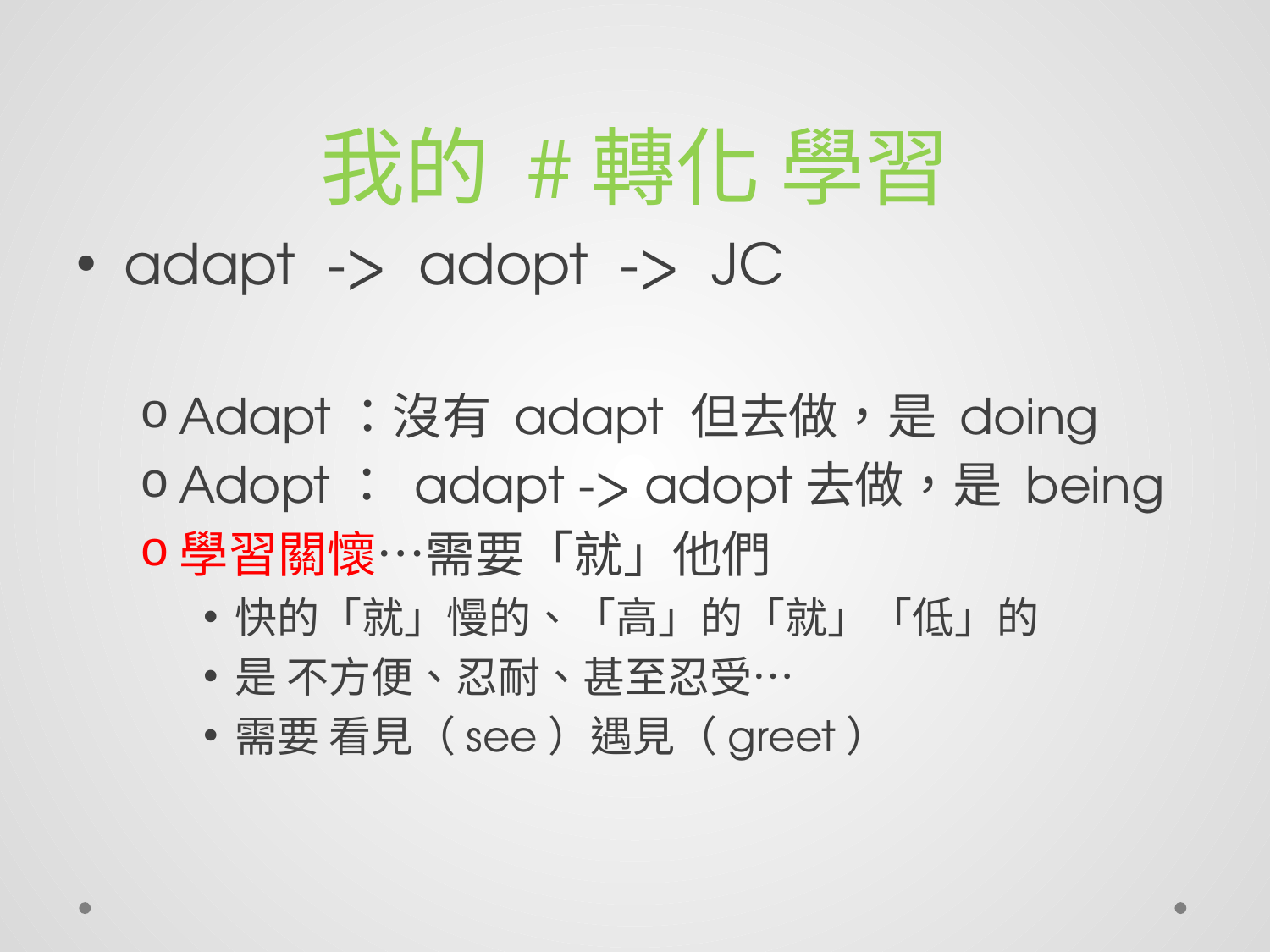

# 我的 #轉化 學習
adapt  ->  adopt  ->  JC

Adapt：沒有 adapt 但去做，是 doing
Adopt： adapt -> adopt去做，是 being
學習關懷…需要「就」他們
快的「就」慢的、「高」的「就」「低」的
是 不方便、忍耐、甚至忍受…
需要 看見（see）遇見（greet）